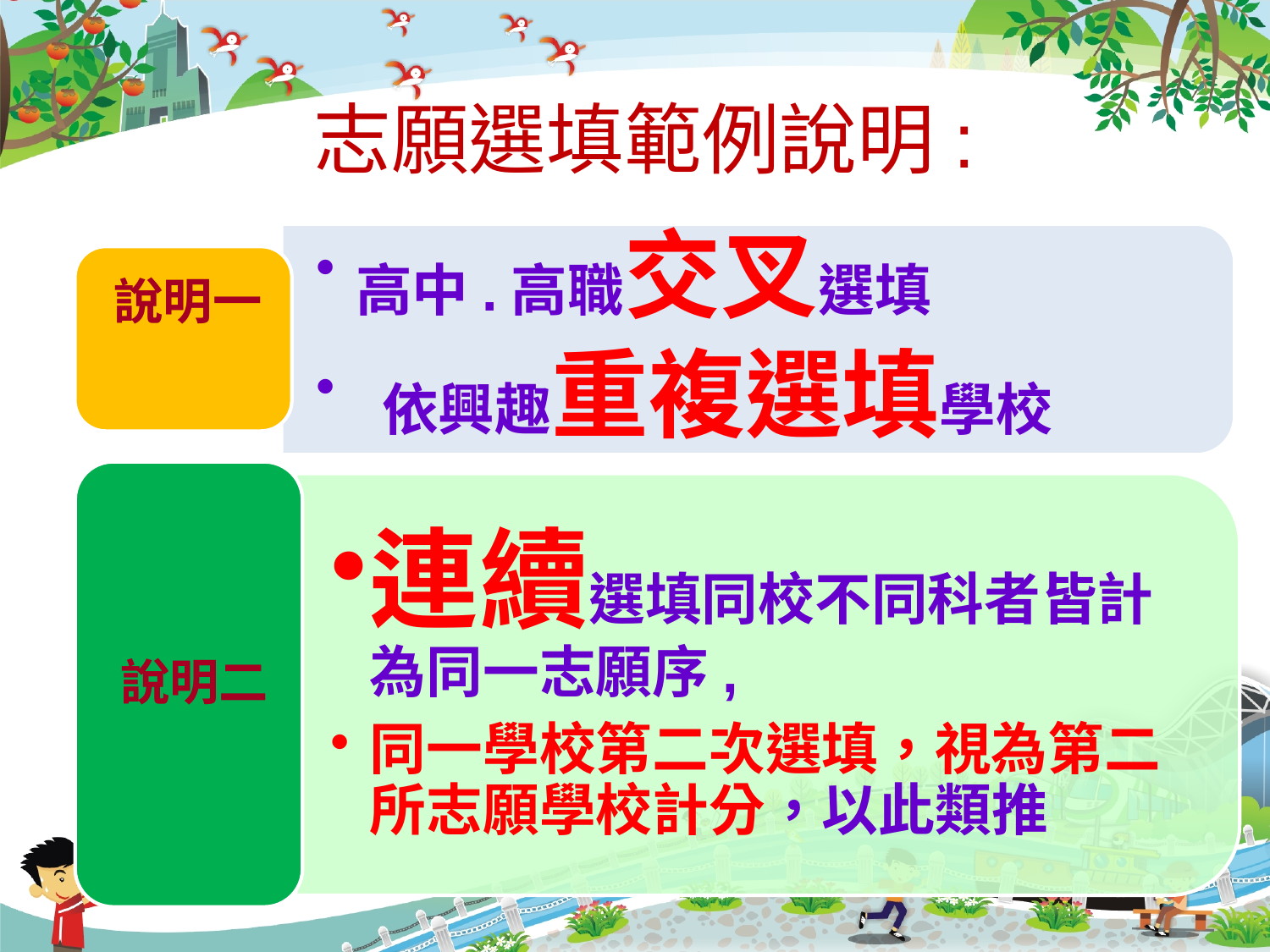

# 志願選填範例說明:
高中.高職交叉選填
 依興趣重複選填學校
說明一

連續選填同校不同科者皆計為同一志願序,
同一學校第二次選填，視為第二所志願學校計分，以此類推
說明二